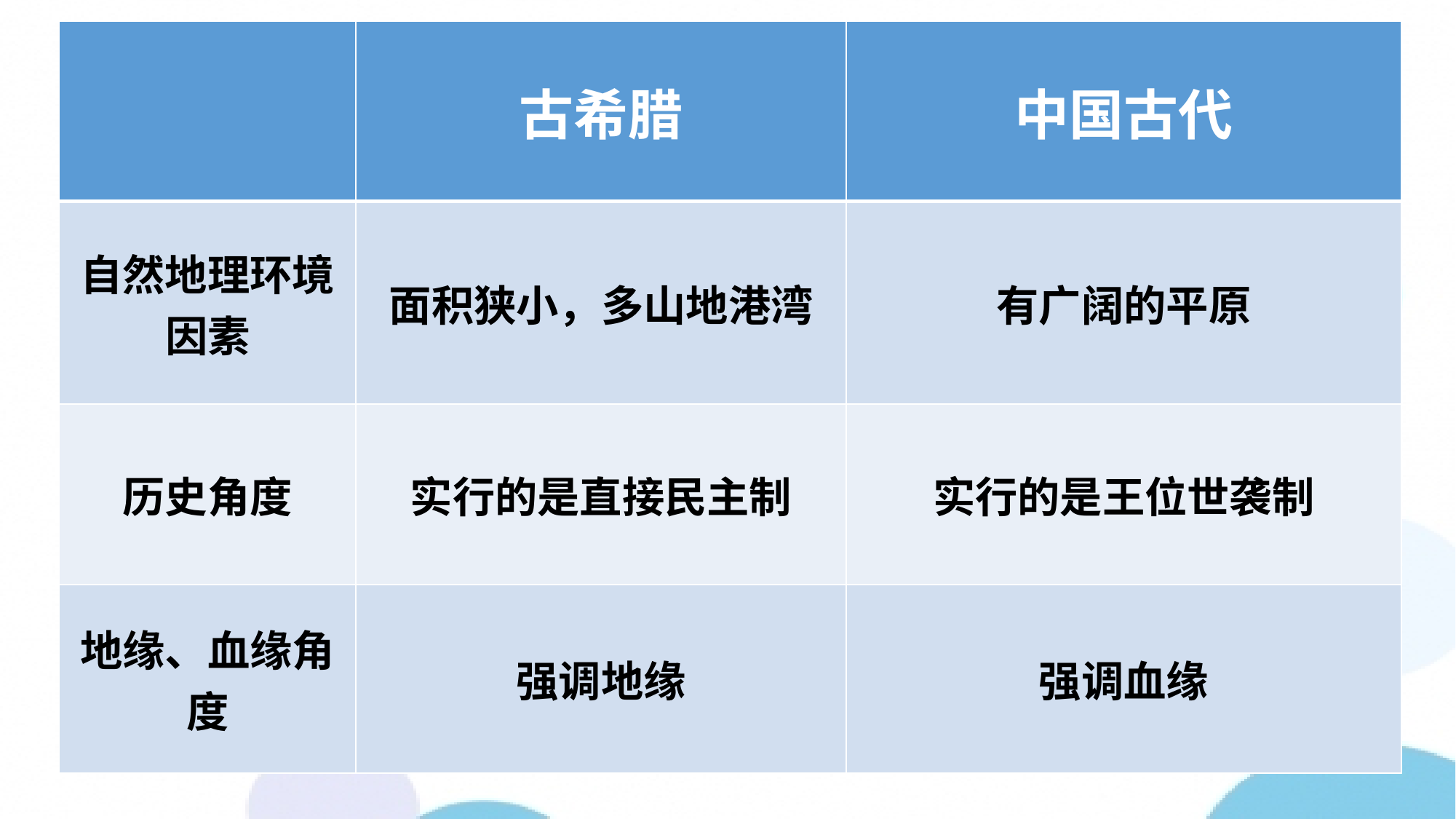

|  | 古希腊 | 中国古代 |
| --- | --- | --- |
| 自然地理环境因素 | 面积狭小，多山地港湾 | 有广阔的平原 |
| 历史角度 | 实行的是直接民主制 | 实行的是王位世袭制 |
| 地缘、血缘角度 | 强调地缘 | 强调血缘 |